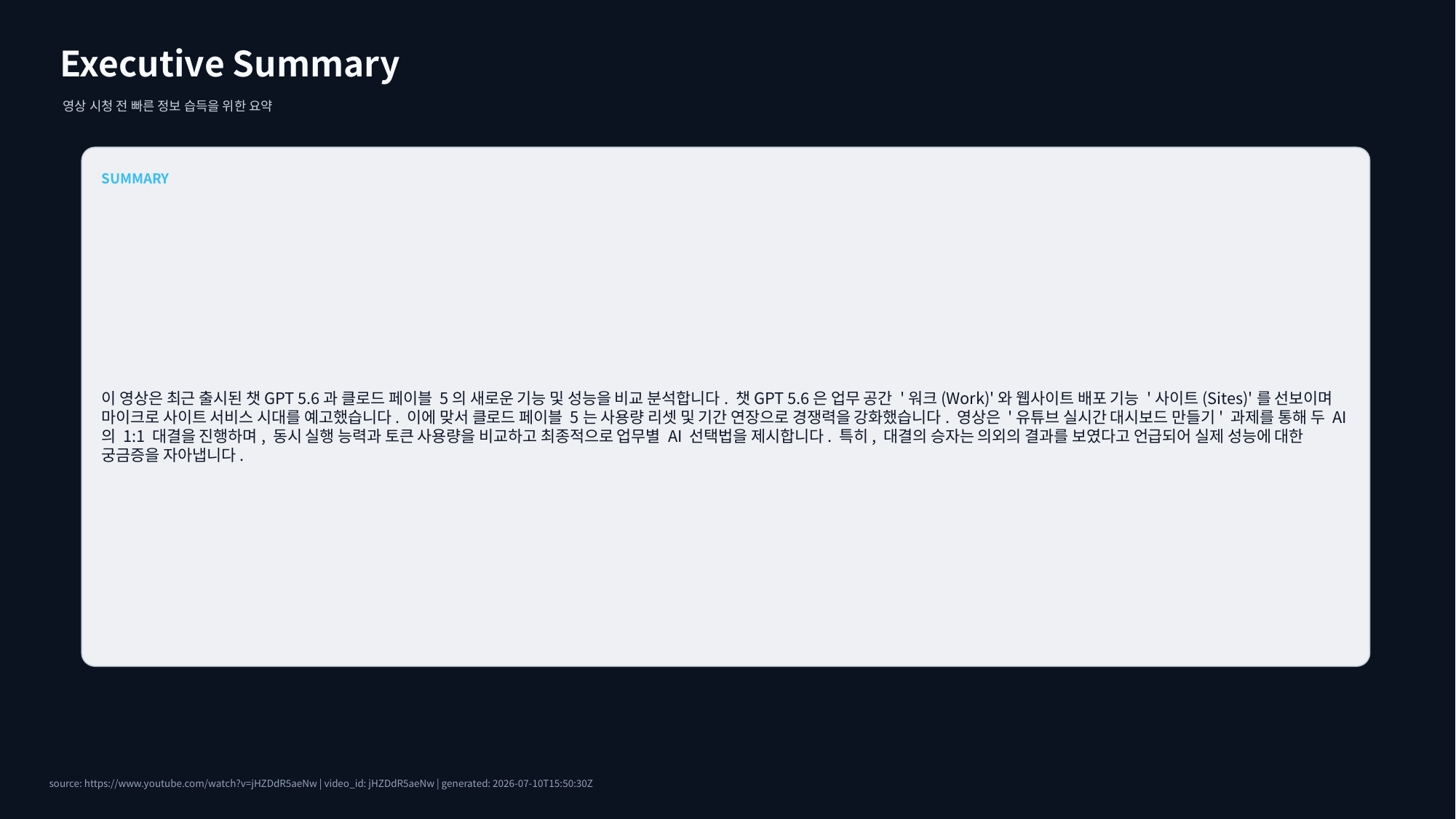

Executive Summary
영상 시청 전 빠른 정보 습득을 위한 요약

SUMMARY
이 영상은 최근 출시된 챗GPT 5.6과 클로드 페이블 5의 새로운 기능 및 성능을 비교 분석합니다. 챗GPT 5.6은 업무 공간 '워크(Work)'와 웹사이트 배포 기능 '사이트(Sites)'를 선보이며 마이크로 사이트 서비스 시대를 예고했습니다. 이에 맞서 클로드 페이블 5는 사용량 리셋 및 기간 연장으로 경쟁력을 강화했습니다. 영상은 '유튜브 실시간 대시보드 만들기' 과제를 통해 두 AI의 1:1 대결을 진행하며, 동시 실행 능력과 토큰 사용량을 비교하고 최종적으로 업무별 AI 선택법을 제시합니다. 특히, 대결의 승자는 의외의 결과를 보였다고 언급되어 실제 성능에 대한 궁금증을 자아냅니다.
source: https://www.youtube.com/watch?v=jHZDdR5aeNw | video_id: jHZDdR5aeNw | generated: 2026-07-10T15:50:30Z